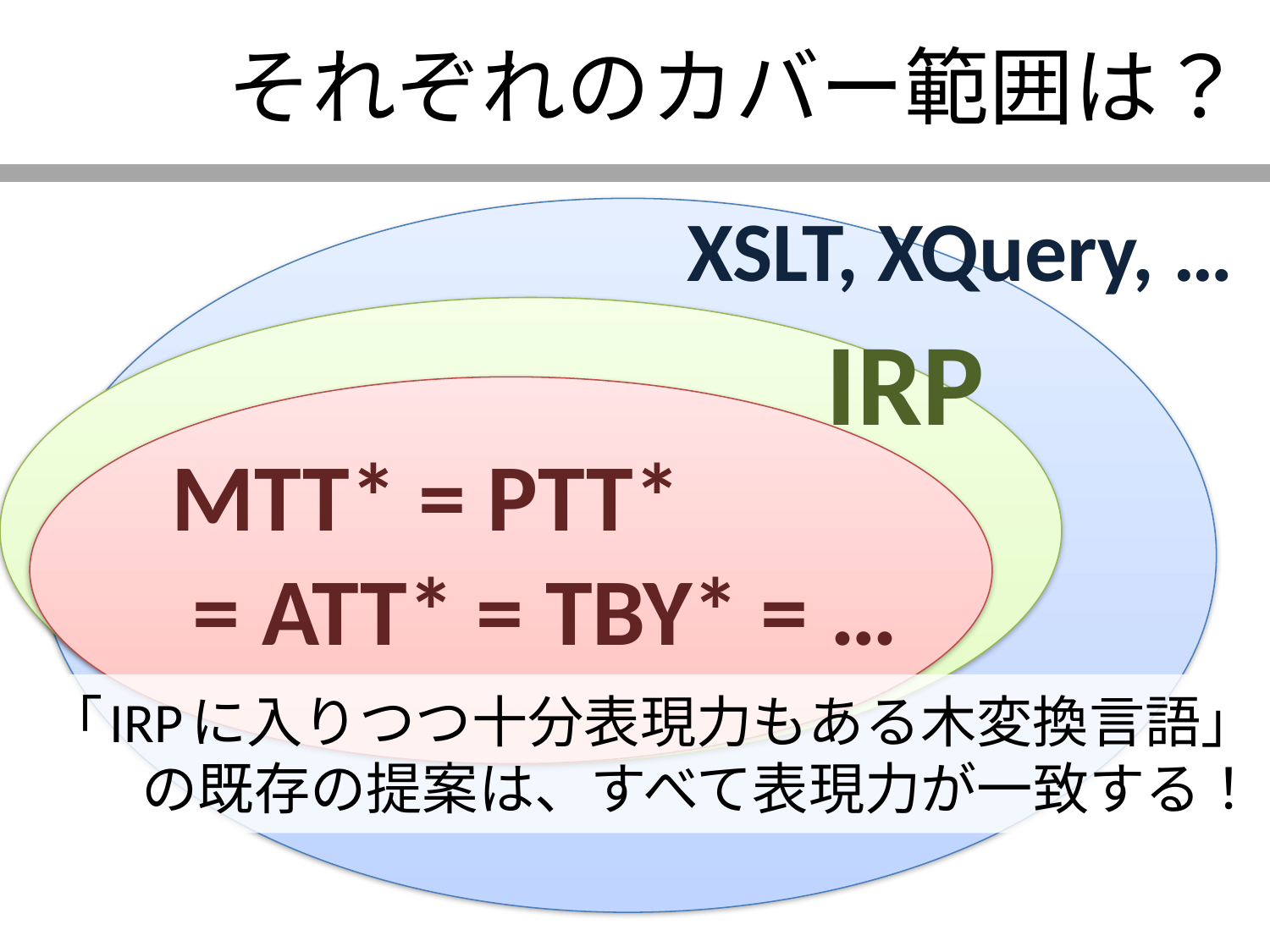

# それぞれのカバー範囲は？
XSLT, XQuery, …

IRP

MTT* = PTT*
 = ATT* = TBY* = …
「IRPに入りつつ十分表現力もある木変換言語」
の既存の提案は、すべて表現力が一致する！